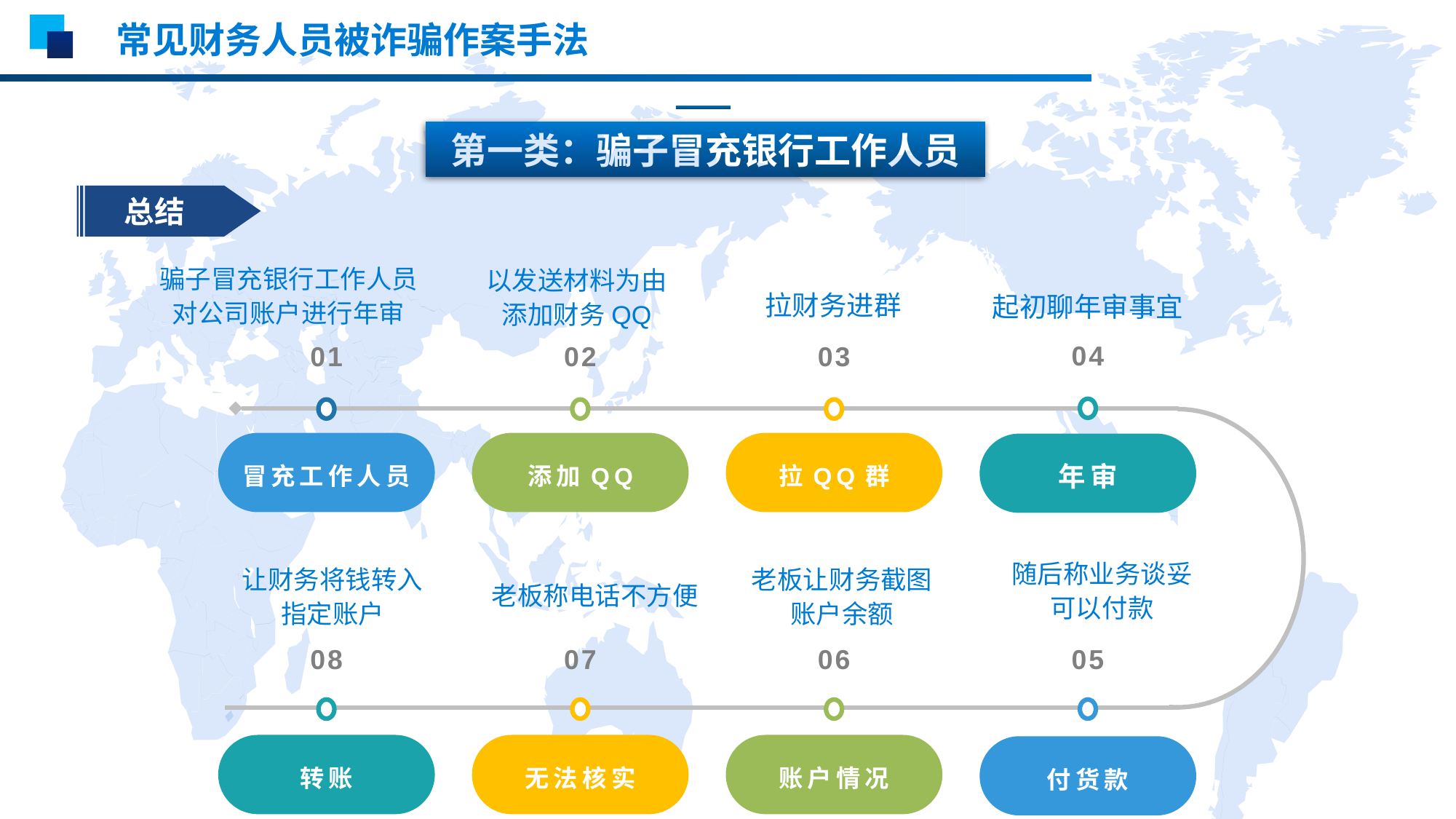

常见财务人员被诈骗作案手法

第一类：骗子冒充银行工作人员
总结
骗子冒充银行工作人员对公司账户进行年审
以发送材料为由
添加财务QQ
拉财务进群
起初聊年审事宜
04
01
02
03

冒充工作人员
添加QQ
拉QQ群
年审
08
07
06
05

转账
无法核实
账户情况
付货款
随后称业务谈妥可以付款
让财务将钱转入
指定账户
老板让财务截图账户余额
老板称电话不方便